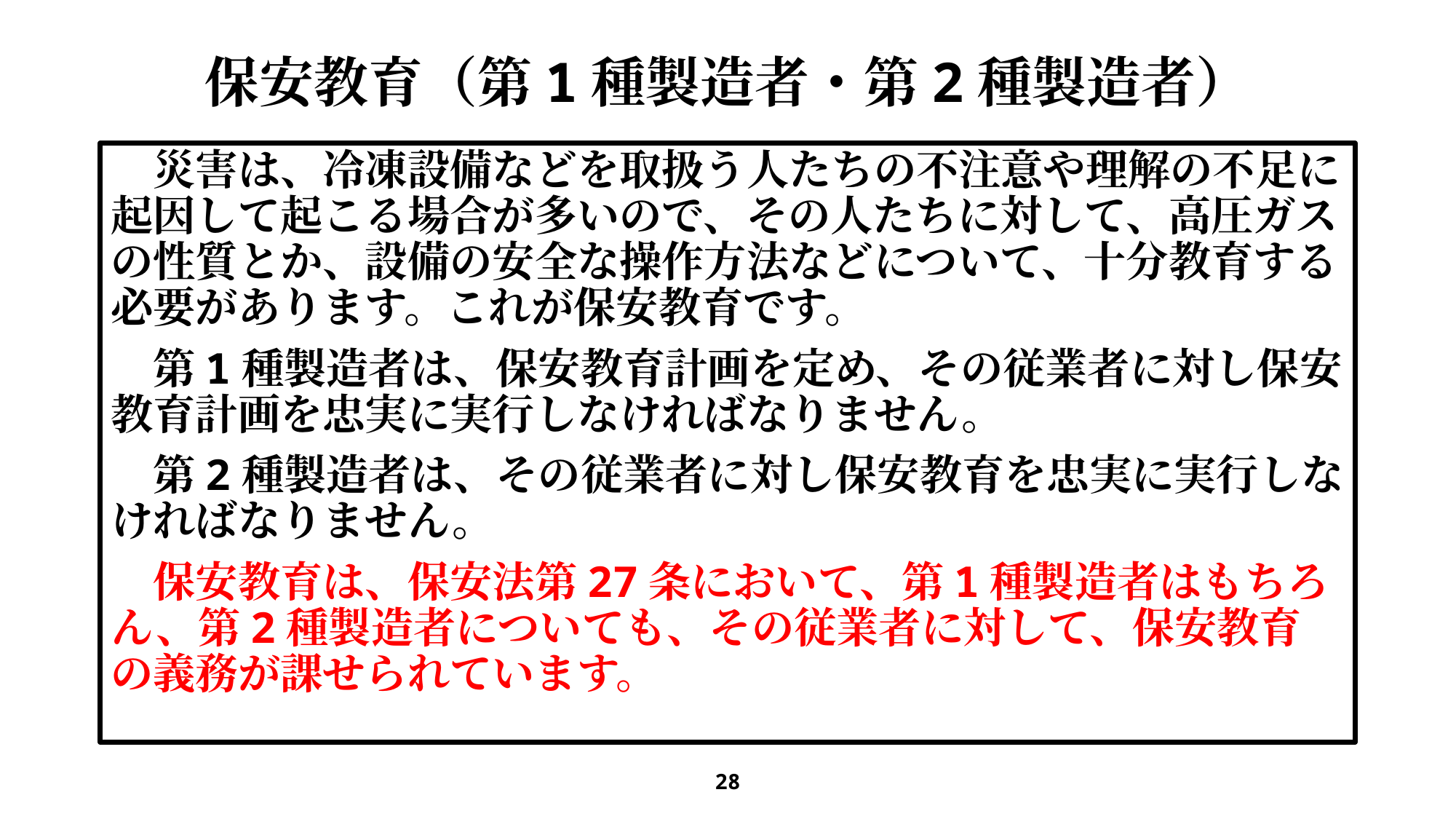

# 保安教育（第1種製造者・第2種製造者）
　災害は、冷凍設備などを取扱う人たちの不注意や理解の不足に起因して起こる場合が多いので、その人たちに対して、高圧ガスの性質とか、設備の安全な操作方法などについて、十分教育する必要があります。これが保安教育です。
　第1種製造者は、保安教育計画を定め、その従業者に対し保安教育計画を忠実に実行しなければなりません。
　第2種製造者は、その従業者に対し保安教育を忠実に実行しなければなりません。
　保安教育は、保安法第27条において、第1種製造者はもちろん、第2種製造者についても、その従業者に対して、保安教育の義務が課せられています。
28